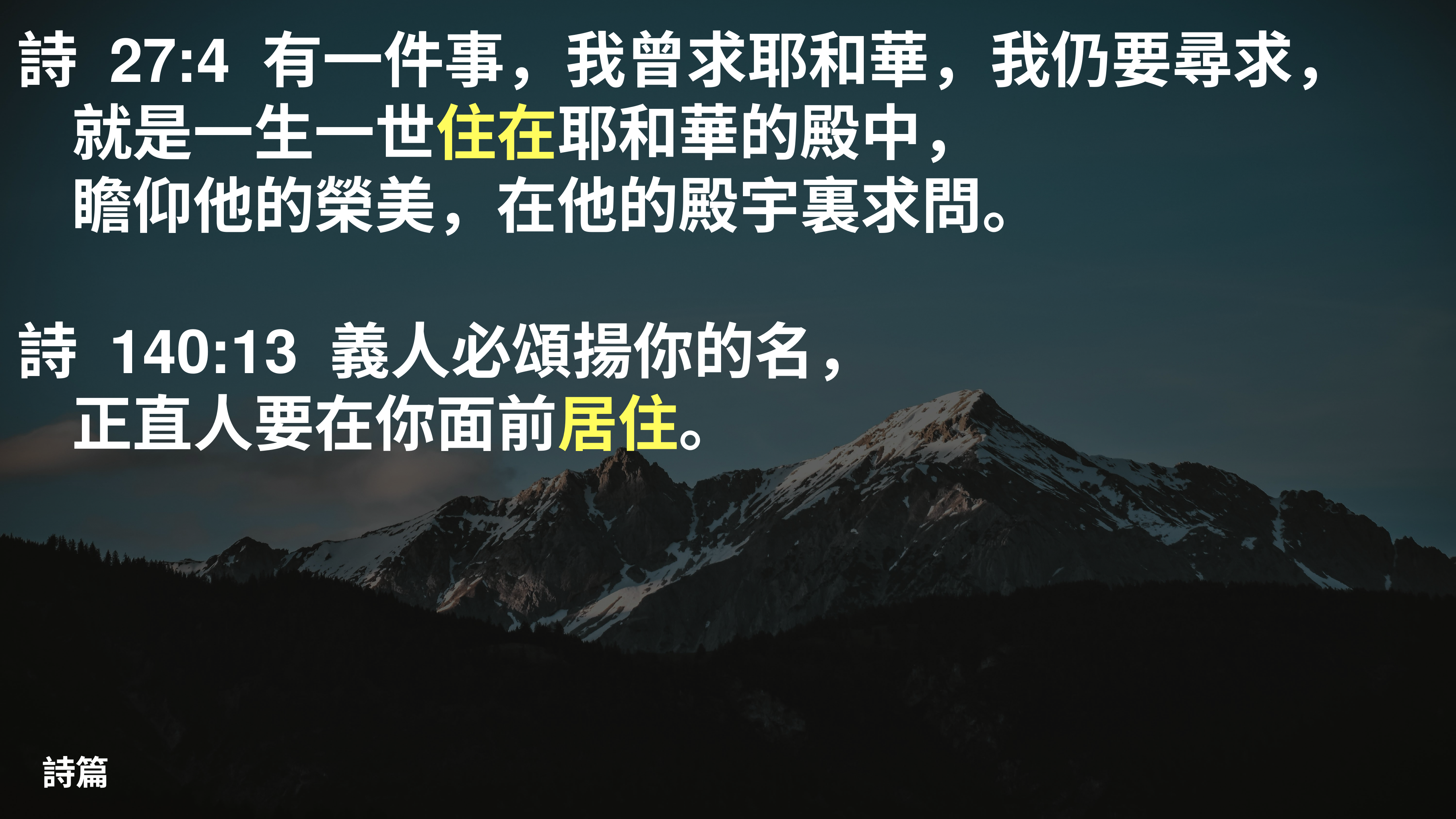

# 詩 27:4 有一件事，我曾求耶和華，我仍要尋求，
	就是一生一世住在耶和華的殿中，
	瞻仰他的榮美，在他的殿宇裏求問。

詩 140:13 義人必頌揚你的名，
	正直人要在你面前居住。
詩篇